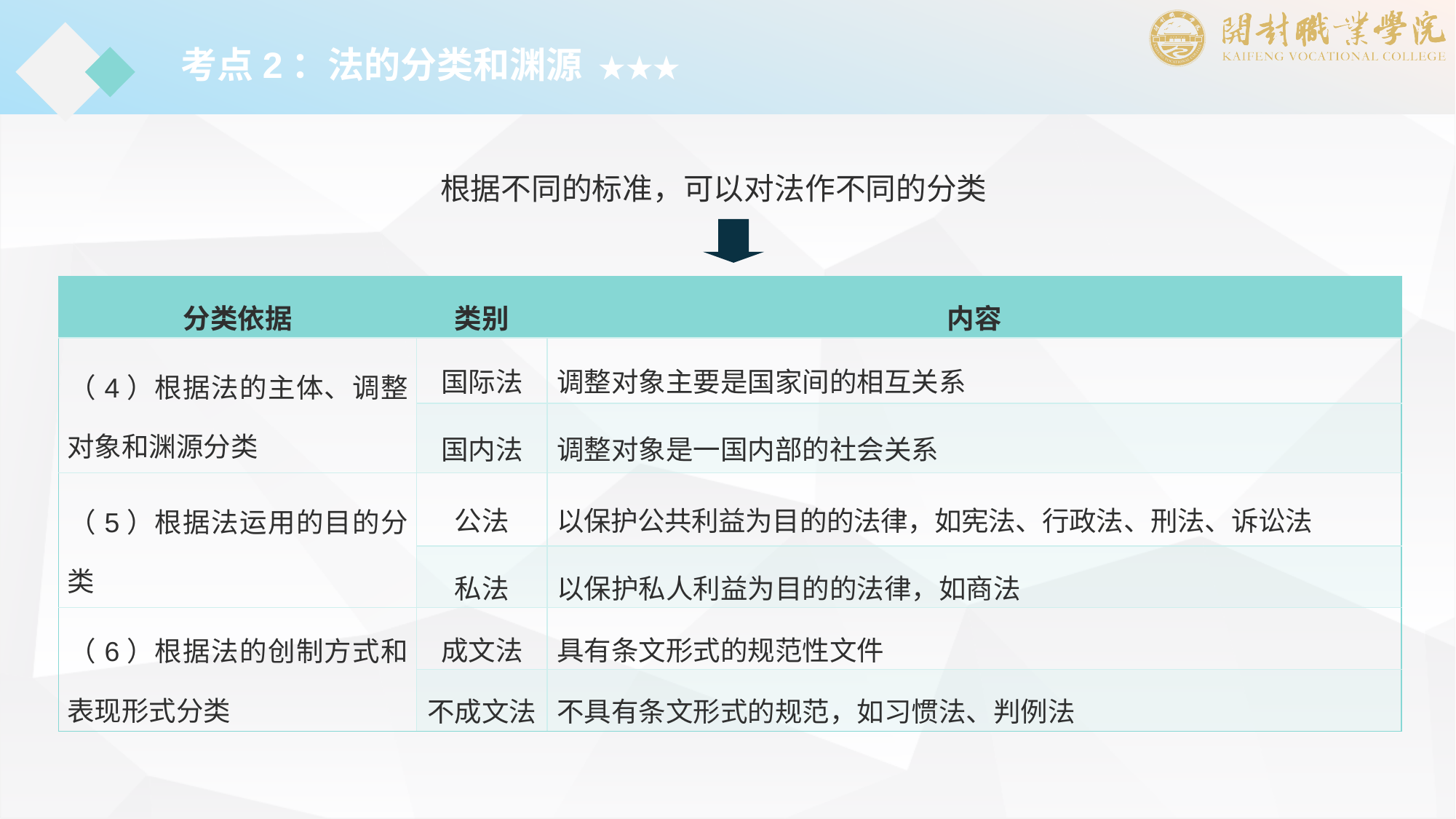

考点2：法的分类和渊源  ★★★
根据不同的标准，可以对法作不同的分类

| 分类依据 | 类别 | 内容 |
| --- | --- | --- |
| （4）根据法的主体、调整对象和渊源分类 | 国际法 | 调整对象主要是国家间的相互关系 |
|  | 国内法 | 调整对象是一国内部的社会关系 |
| （5）根据法运用的目的分类 | 公法 | 以保护公共利益为目的的法律，如宪法、行政法、刑法、诉讼法 |
|  | 私法 | 以保护私人利益为目的的法律，如商法 |
| （6）根据法的创制方式和表现形式分类 | 成文法 | 具有条文形式的规范性文件 |
|  | 不成文法 | 不具有条文形式的规范，如习惯法、判例法 |